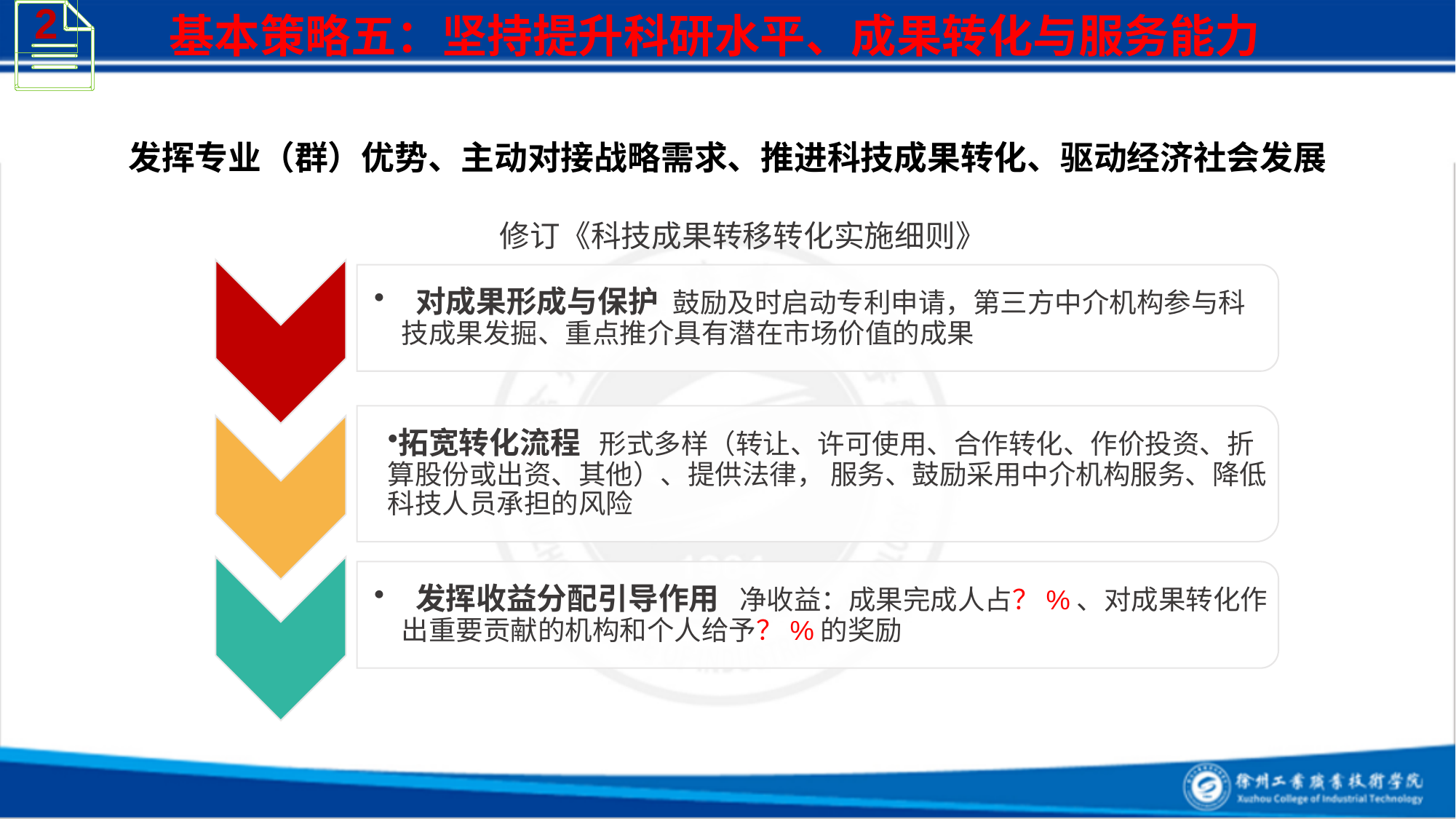

2
  基本策略五：坚持提升科研水平、成果转化与服务能力
发挥专业（群）优势、主动对接战略需求、推进科技成果转化、驱动经济社会发展
         修订《科技成果转移转化实施细则》

 对成果形成与保护   鼓励及时启动专利申请，第三方中介机构参与科技成果发掘、重点推介具有潜在市场价值的成果

拓宽转化流程   形式多样（转让、许可使用、合作转化、作价投资、折算股份或出资、其他）、提供法律， 服务、鼓励采用中介机构服务、降低科技人员承担的风险

 发挥收益分配引导作用   净收益：成果完成人占？%、对成果转化作出重要贡献的机构和个人给予？%的奖励